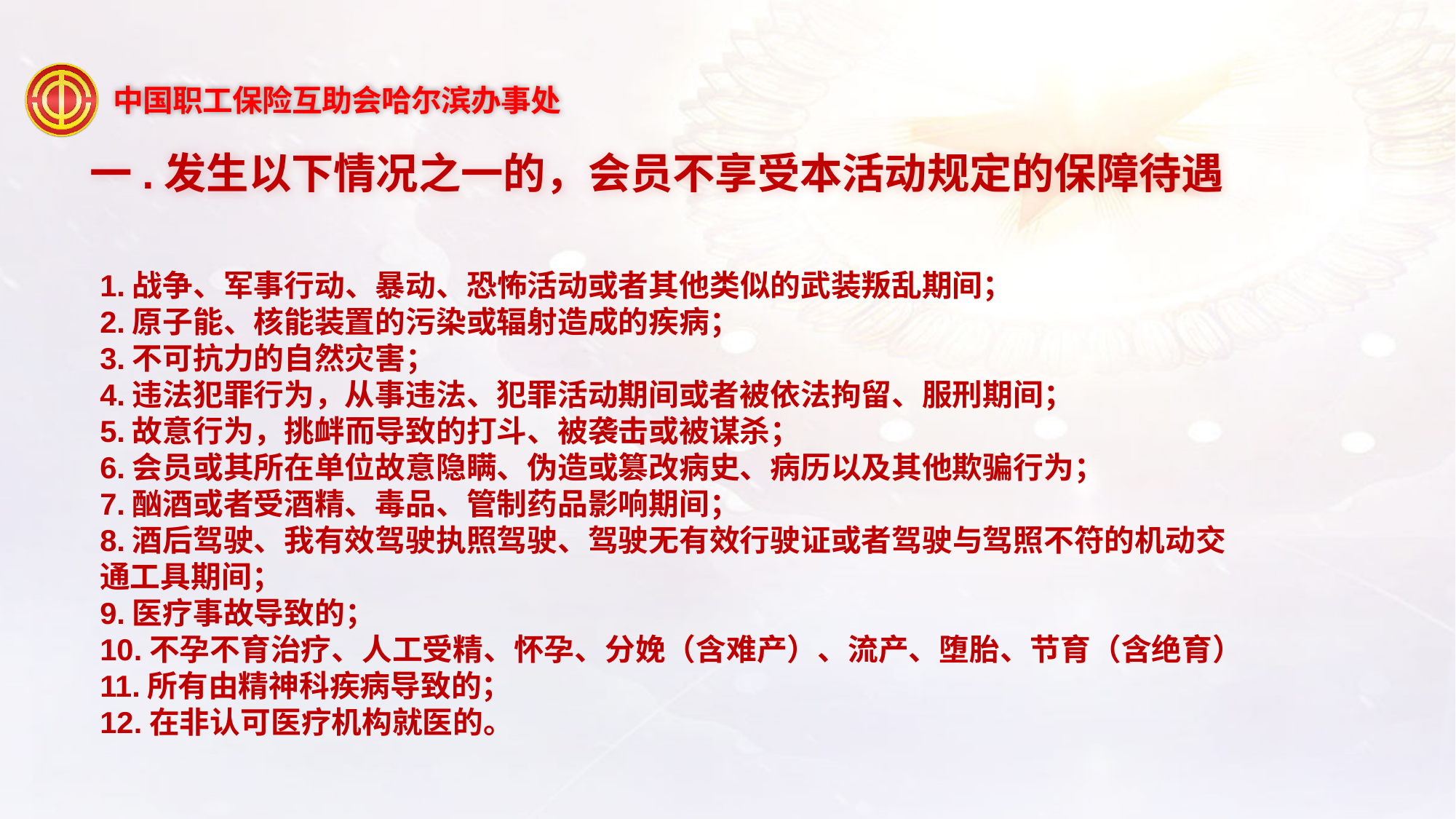

一.发生以下情况之一的，会员不享受本活动规定的保障待遇
1.战争、军事行动、暴动、恐怖活动或者其他类似的武装叛乱期间；
2.原子能、核能装置的污染或辐射造成的疾病；
3.不可抗力的自然灾害；
4.违法犯罪行为，从事违法、犯罪活动期间或者被依法拘留、服刑期间；
5.故意行为，挑衅而导致的打斗、被袭击或被谋杀；
6.会员或其所在单位故意隐瞒、伪造或篡改病史、病历以及其他欺骗行为；
7.酗酒或者受酒精、毒品、管制药品影响期间；
8.酒后驾驶、我有效驾驶执照驾驶、驾驶无有效行驶证或者驾驶与驾照不符的机动交通工具期间；
9.医疗事故导致的；
10.不孕不育治疗、人工受精、怀孕、分娩（含难产）、流产、堕胎、节育（含绝育）
11.所有由精神科疾病导致的；
12.在非认可医疗机构就医的。